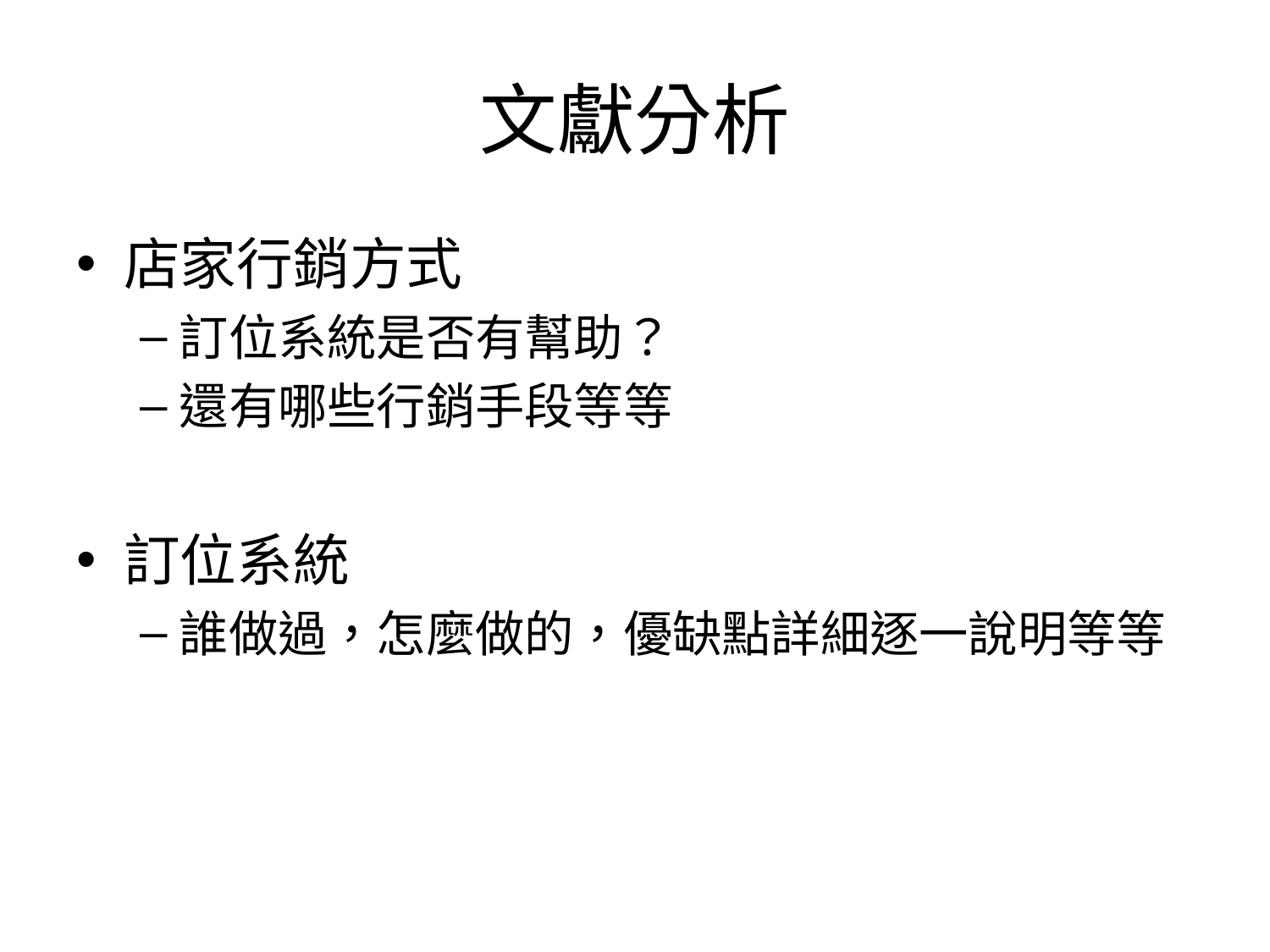

# 文獻分析
店家行銷方式
訂位系統是否有幫助？
還有哪些行銷手段等等

訂位系統
誰做過，怎麼做的，優缺點詳細逐一說明等等